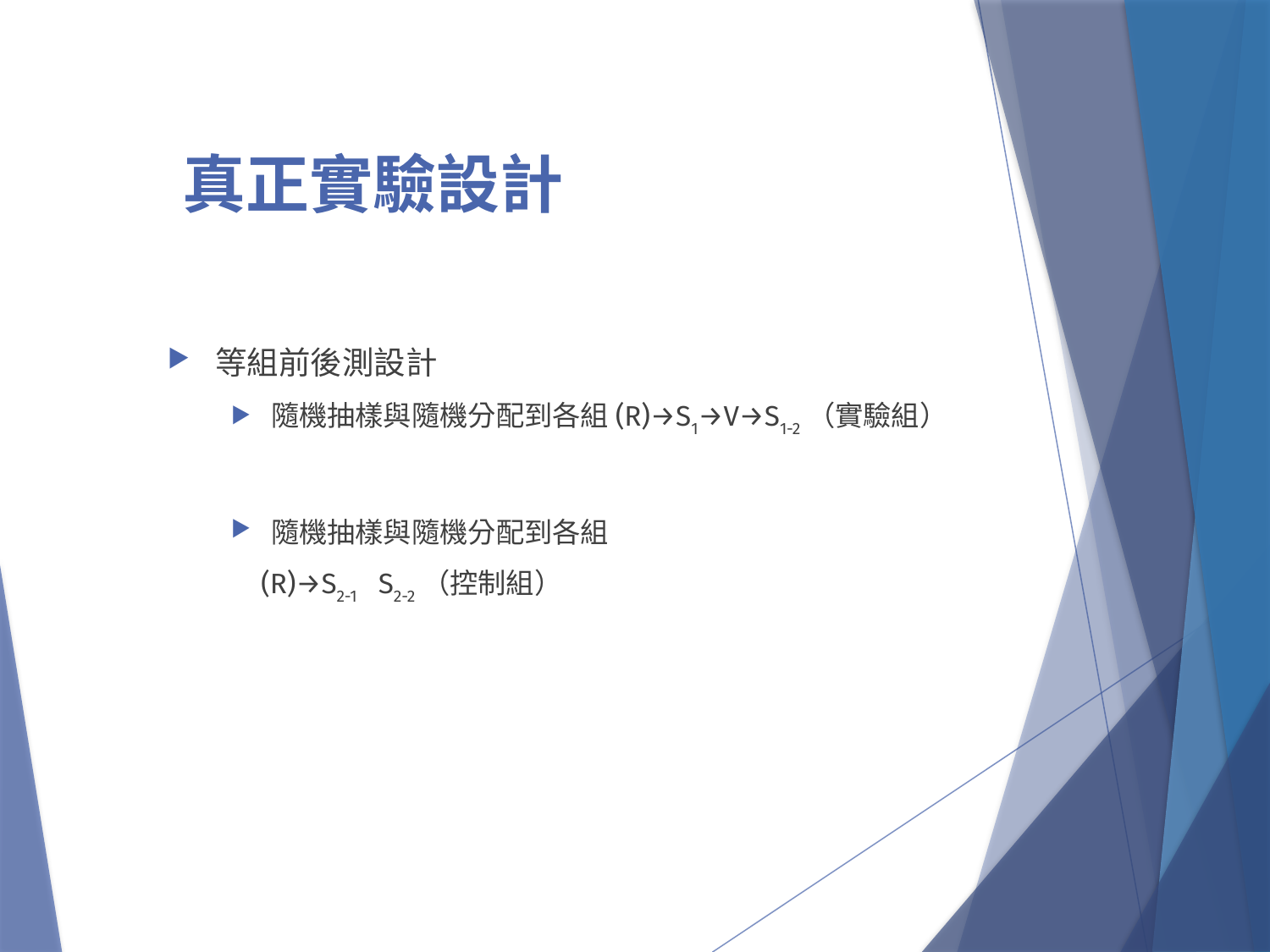

# 真正實驗設計
等組前後測設計
隨機抽樣與隨機分配到各組(R)→S1→V→S1-2（實驗組）

隨機抽樣與隨機分配到各組
    (R)→S2-1     S2-2（控制組）